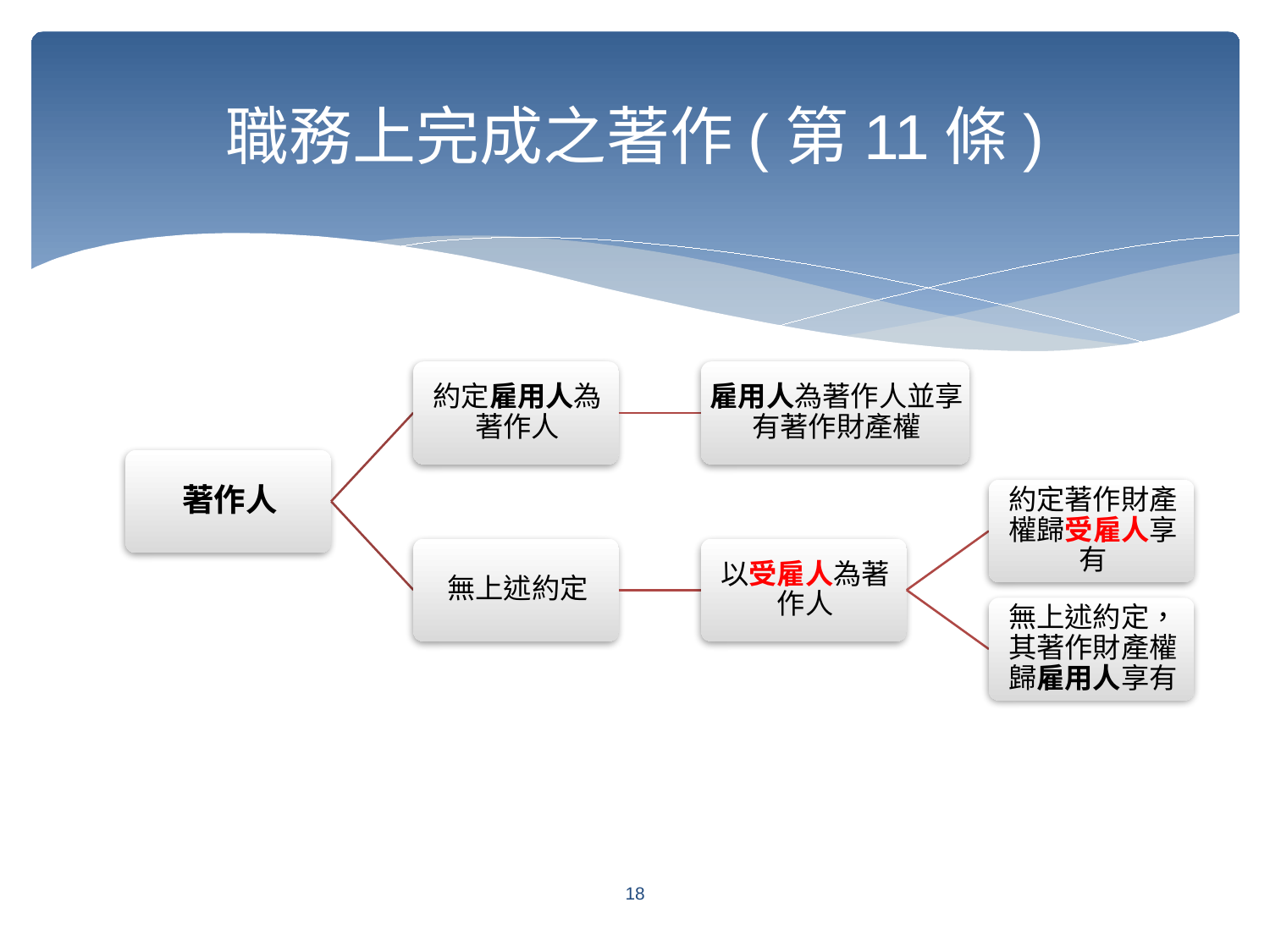

# 職務上完成之著作(第11條)
著作人

約定雇用人為著作人

雇用人為著作人並享有著作財產權

無上述約定

以受雇人為著作人

約定著作財產權歸受雇人享有

無上述約定，其著作財產權歸雇用人享有
18